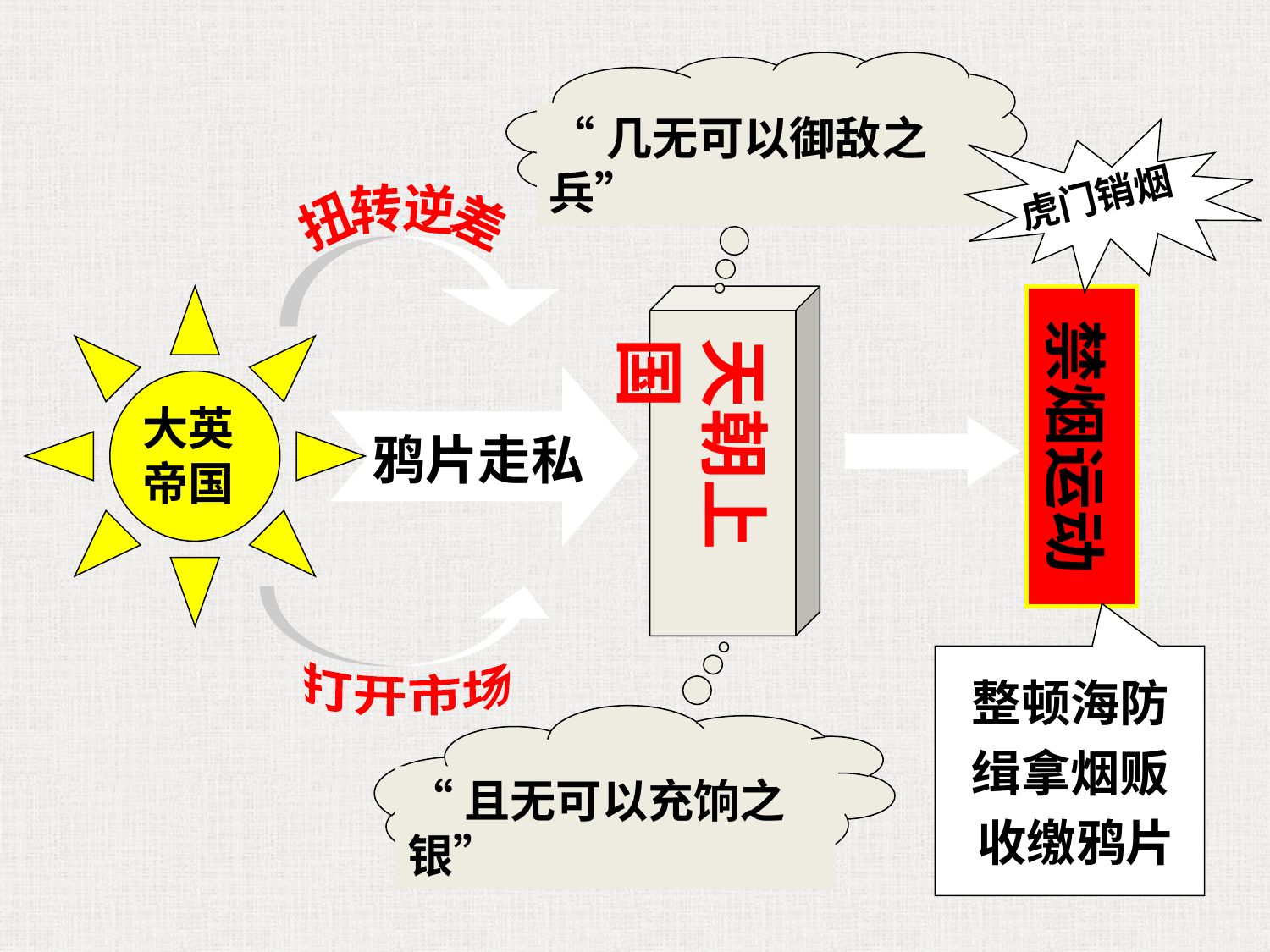

“几无可以御敌之兵”

“且无可以充饷之银”

虎门销烟
扭转逆差

打开市场

大英帝国

天朝上国
禁烟运动

鸦片走私

整顿海防
缉拿烟贩
收缴鸦片